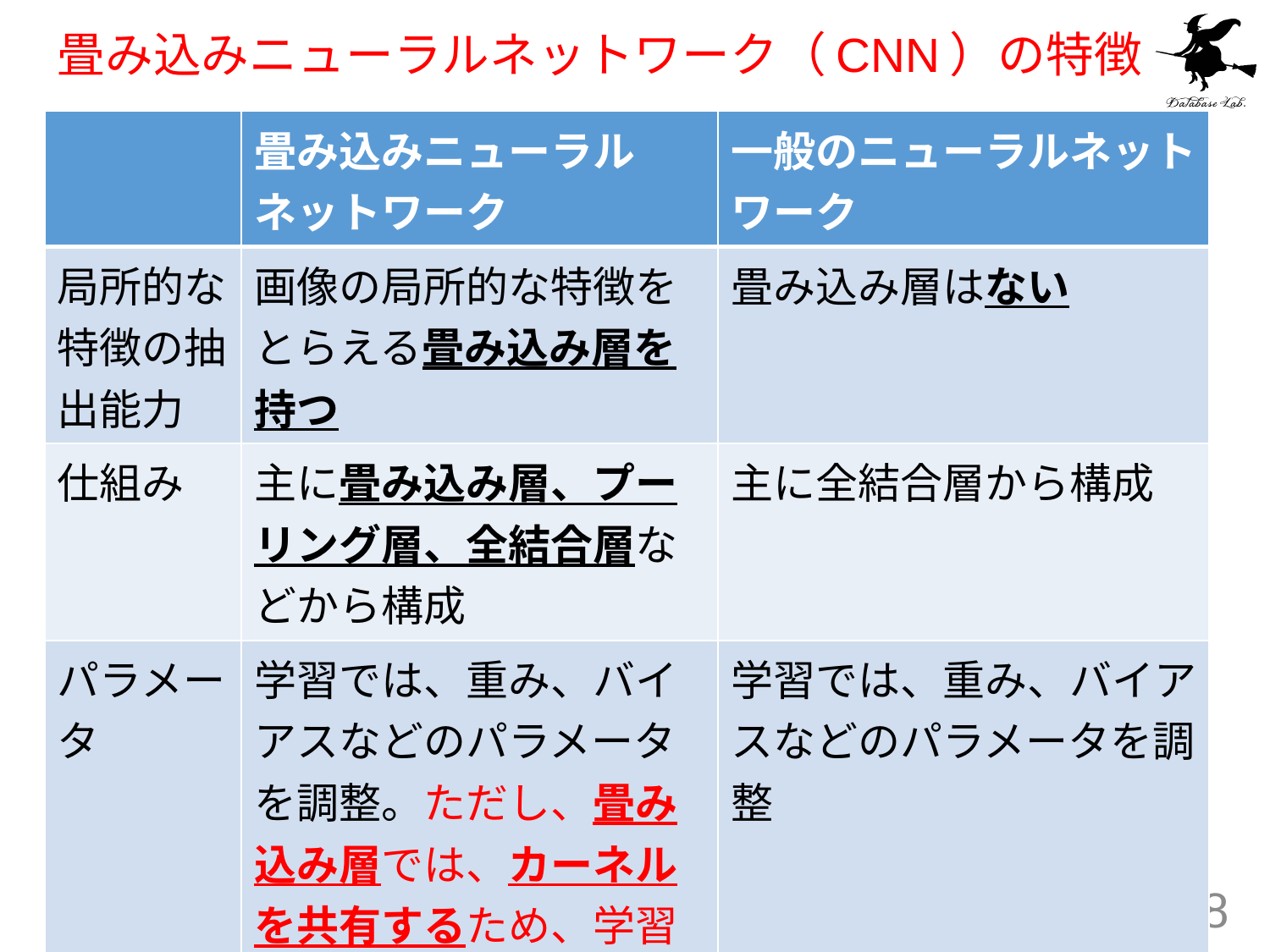

# 畳み込みニューラルネットワーク（CNN）の特徴
|  | 畳み込みニューラルネットワーク | 一般のニューラルネットワーク |
| --- | --- | --- |
| 局所的な特徴の抽出能力 | 画像の局所的な特徴をとらえる畳み込み層を持つ | 畳み込み層はない |
| 仕組み | 主に畳み込み層、プーリング層、全結合層などから構成 | 主に全結合層から構成 |
| パラメータ | 学習では、重み、バイアスなどのパラメータを調整。ただし、畳み込み層では、カーネルを共有するため、学習が効率化 | 学習では、重み、バイアスなどのパラメータを調整 |
28